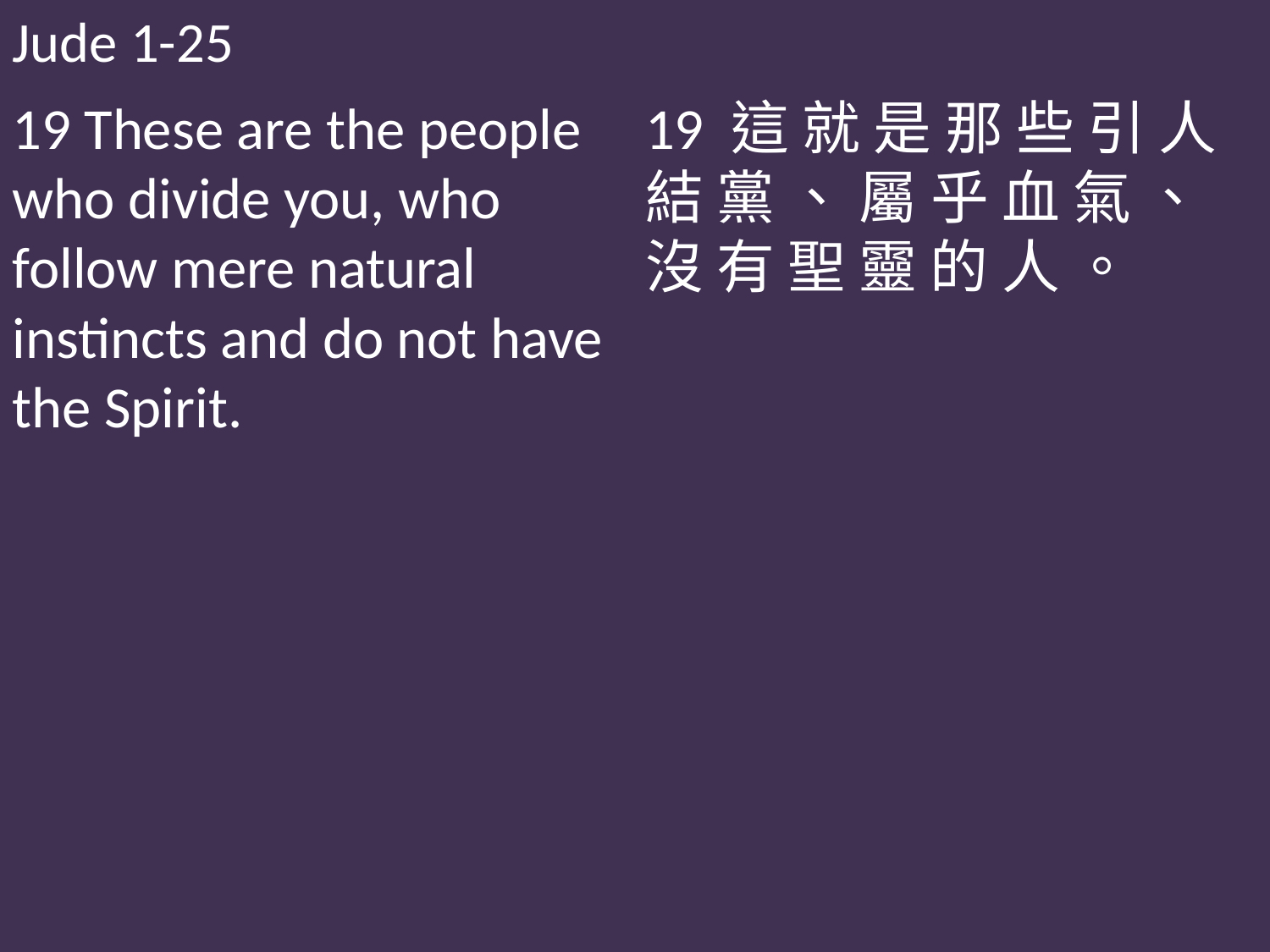

Jude 1-25
19 These are the people who divide you, who follow mere natural instincts and do not have the Spirit.
19 這 就 是 那 些 引 人 結 黨 、 屬 乎 血 氣 、 沒 有 聖 靈 的 人 。